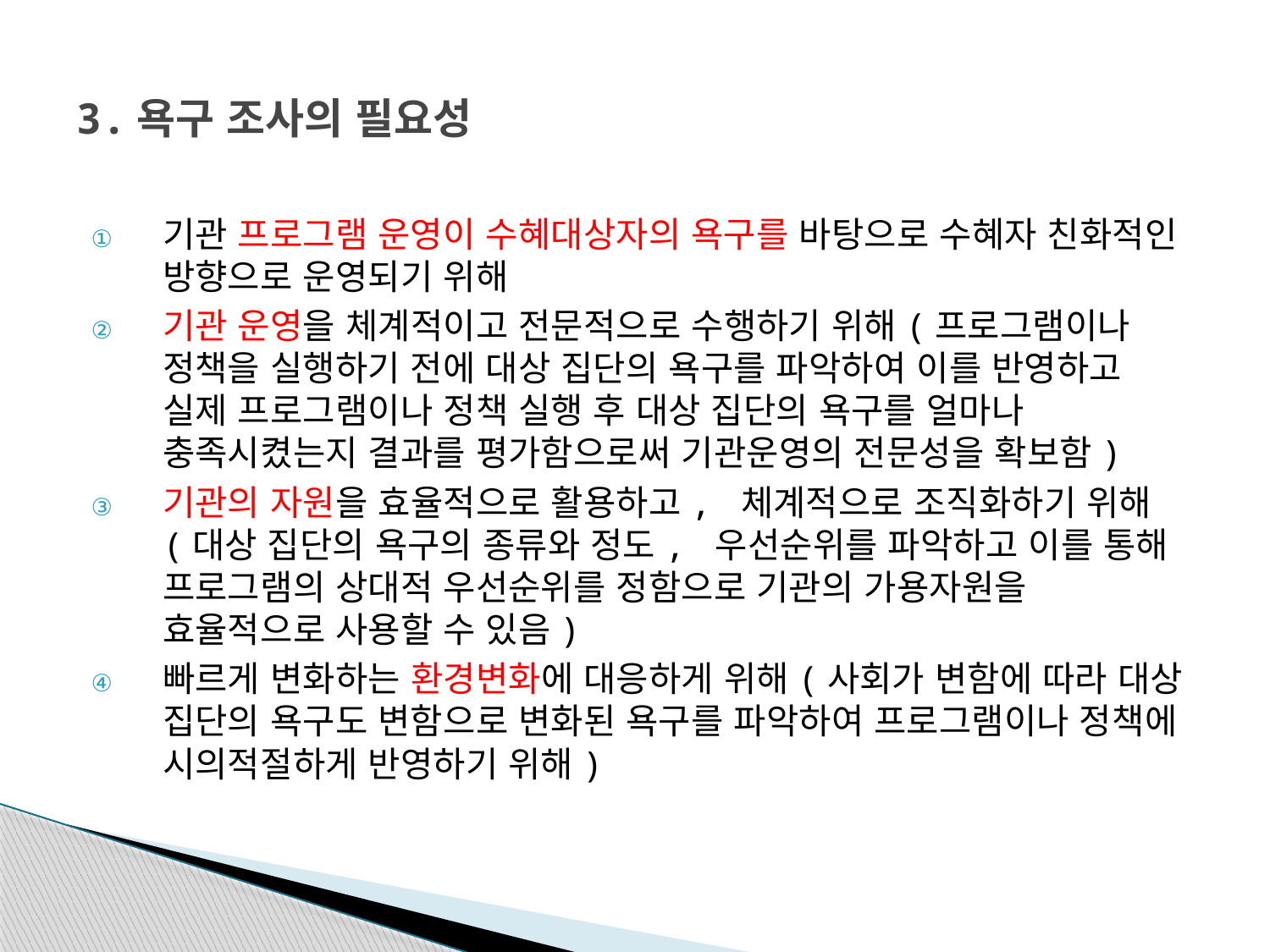

# 3.욕구 조사의 필요성
기관 프로그램 운영이 수혜대상자의 욕구를 바탕으로 수혜자 친화적인 방향으로 운영되기 위해
기관 운영을 체계적이고 전문적으로 수행하기 위해(프로그램이나 정책을 실행하기 전에 대상 집단의 욕구를 파악하여 이를 반영하고 실제 프로그램이나 정책 실행 후 대상 집단의 욕구를 얼마나 충족시켰는지 결과를 평가함으로써 기관운영의 전문성을 확보함)
기관의 자원을 효율적으로 활용하고, 체계적으로 조직화하기 위해(대상 집단의 욕구의 종류와 정도, 우선순위를 파악하고 이를 통해 프로그램의 상대적 우선순위를 정함으로 기관의 가용자원을 효율적으로 사용할 수 있음)
빠르게 변화하는 환경변화에 대응하게 위해(사회가 변함에 따라 대상 집단의 욕구도 변함으로 변화된 욕구를 파악하여 프로그램이나 정책에 시의적절하게 반영하기 위해)